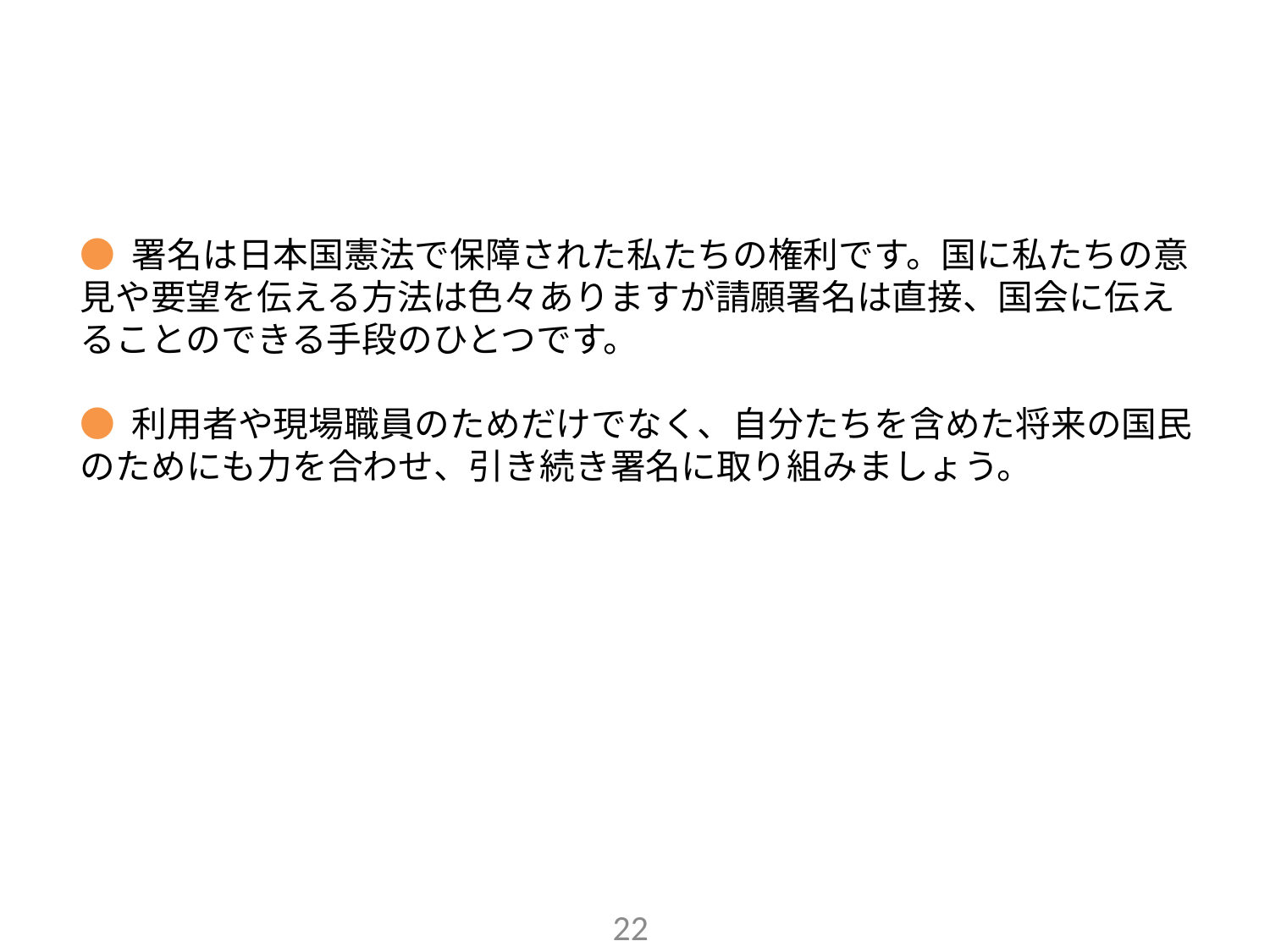

● 署名は日本国憲法で保障された私たちの権利です。国に私たちの意見や要望を伝える方法は色々ありますが請願署名は直接、国会に伝えることのできる手段のひとつです。

● 利用者や現場職員のためだけでなく、自分たちを含めた将来の国民のためにも力を合わせ、引き続き署名に取り組みましょう。
22